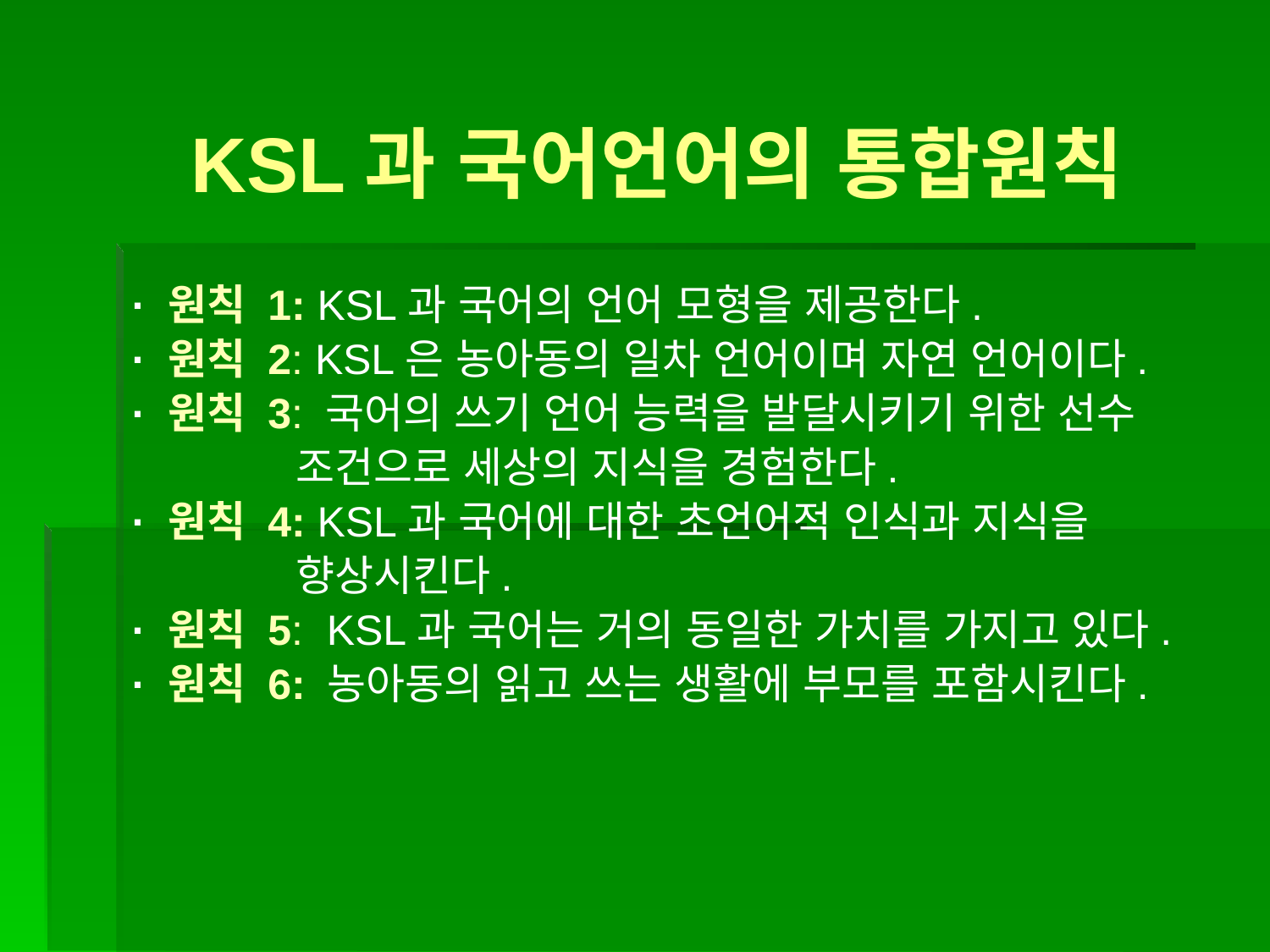

KSL과 국어언어의 통합원칙
· 원칙 1: KSL과 국어의 언어 모형을 제공한다.
· 원칙 2: KSL은 농아동의 일차 언어이며 자연 언어이다.
· 원칙 3: 국어의 쓰기 언어 능력을 발달시키기 위한 선수
             조건으로 세상의 지식을 경험한다.
· 원칙 4: KSL과 국어에 대한 초언어적 인식과 지식을
             향상시킨다.
· 원칙 5:  KSL과 국어는 거의 동일한 가치를 가지고 있다.
· 원칙 6: 농아동의 읽고 쓰는 생활에 부모를 포함시킨다.